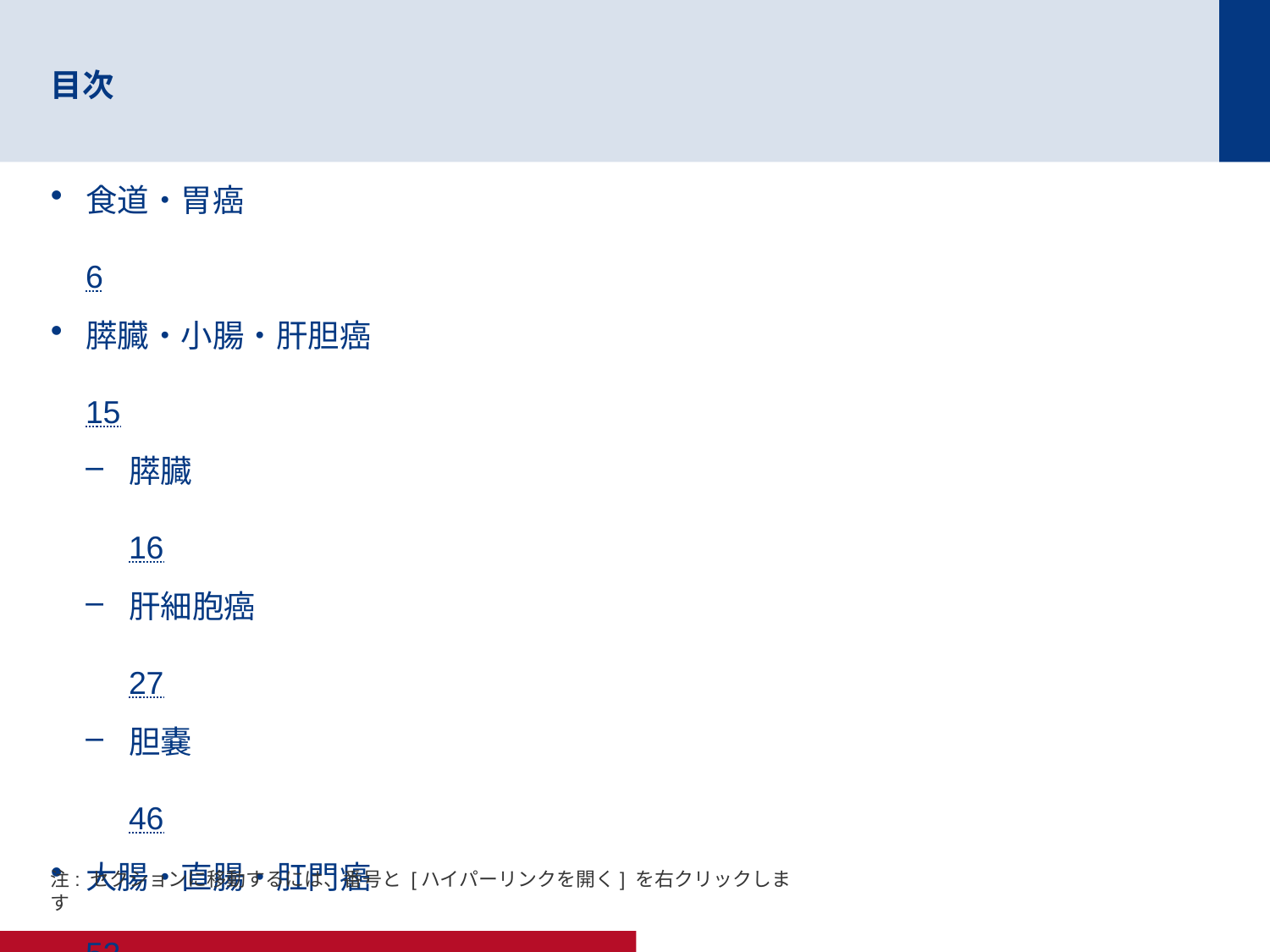

# 目次
食道・胃癌	6
膵臓・小腸・肝胆癌	15
膵臓	16
肝細胞癌	27
胆嚢	46
大腸・直腸・肛門癌	52
胃腸癌	92
GIST(消化管間質腫瘍)	96
注: セクションに移動するには、番号と [ハイパーリンクを開く] を右クリックします